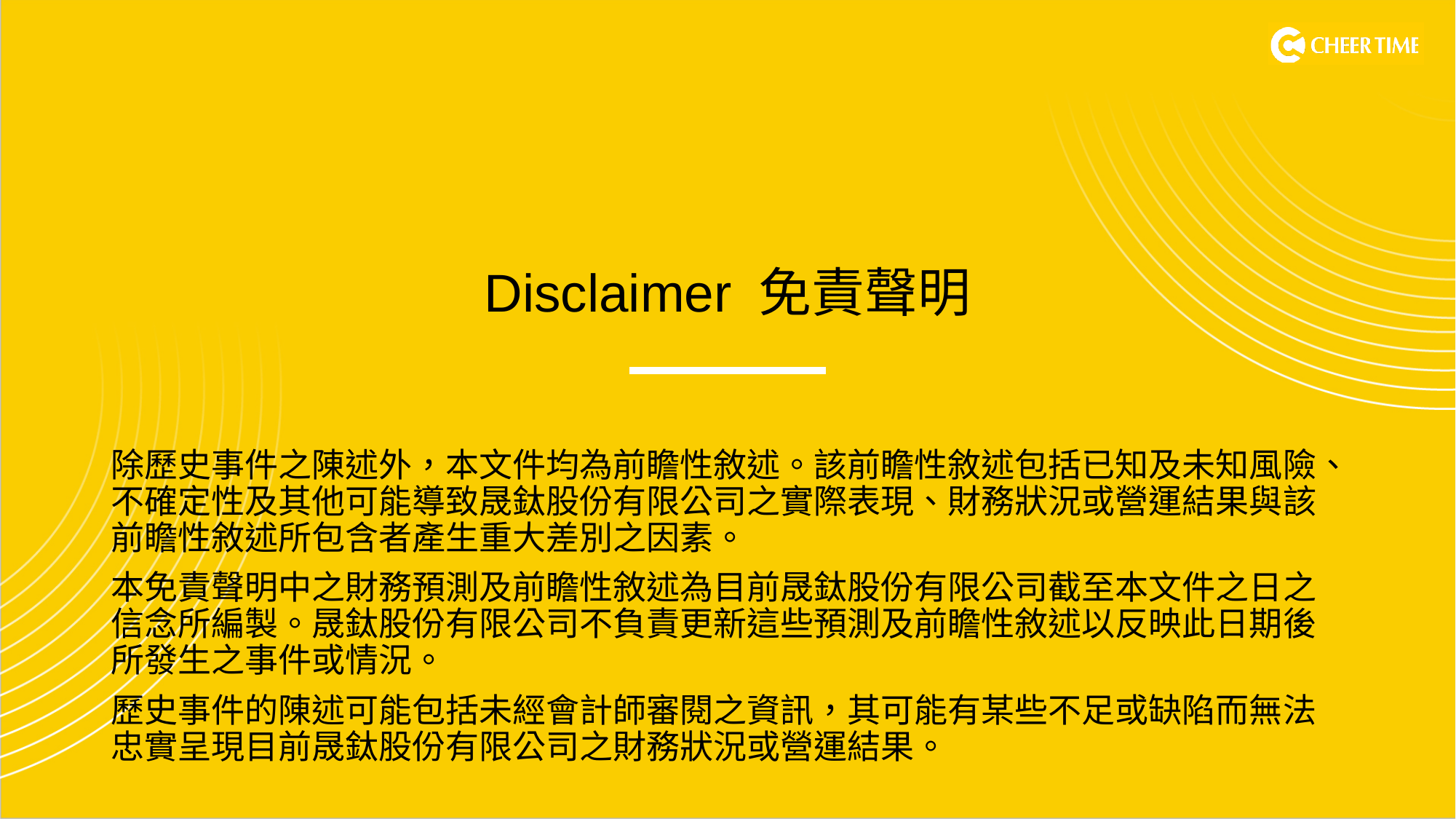

# Disclaimer 免責聲明

除歷史事件之陳述外，本文件均為前瞻性敘述。該前瞻性敘述包括已知及未知風險、不確定性及其他可能導致晟鈦股份有限公司之實際表現、財務狀況或營運結果與該前瞻性敘述所包含者產生重大差別之因素。
本免責聲明中之財務預測及前瞻性敘述為目前晟鈦股份有限公司截至本文件之日之信念所編製。晟鈦股份有限公司不負責更新這些預測及前瞻性敘述以反映此日期後所發生之事件或情況。
歷史事件的陳述可能包括未經會計師審閱之資訊，其可能有某些不足或缺陷而無法忠實呈現目前晟鈦股份有限公司之財務狀況或營運結果。